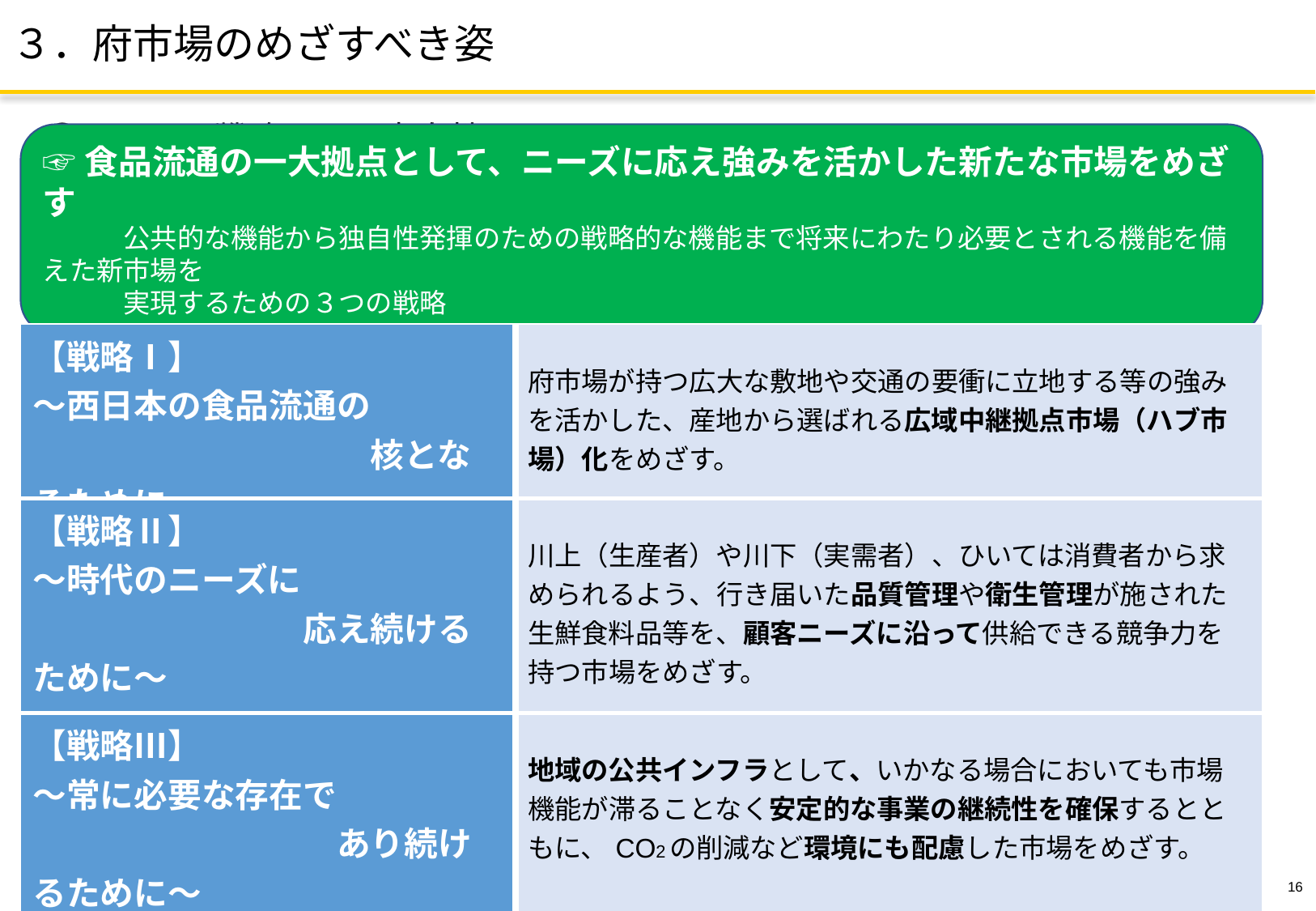

３．府市場のめざすべき姿
　○　３つの戦略とその方向性
☞食品流通の一大拠点として、ニーズに応え強みを活かした新たな市場をめざす
　　　公共的な機能から独自性発揮のための戦略的な機能まで将来にわたり必要とされる機能を備えた新市場を
　　　実現するための３つの戦略
| 【戦略Ⅰ】 ～西日本の食品流通の 　　　　　　　　　　核となるために～ | 府市場が持つ広大な敷地や交通の要衝に立地する等の強みを活かした、産地から選ばれる広域中継拠点市場（ハブ市場）化をめざす。 |
| --- | --- |
| 【戦略Ⅱ】 ～時代のニーズに 　　　　　　　　応え続けるために～ | 川上（生産者）や川下（実需者）、ひいては消費者から求められるよう、行き届いた品質管理や衛生管理が施された生鮮食料品等を、顧客ニーズに沿って供給できる競争力を持つ市場をめざす。 |
| 【戦略Ⅲ】 ～常に必要な存在で 　　　　　　　　　あり続けるために～ | 地域の公共インフラとして、いかなる場合においても市場機能が滞ることなく安定的な事業の継続性を確保するとともに、CO2の削減など環境にも配慮した市場をめざす。 |
16